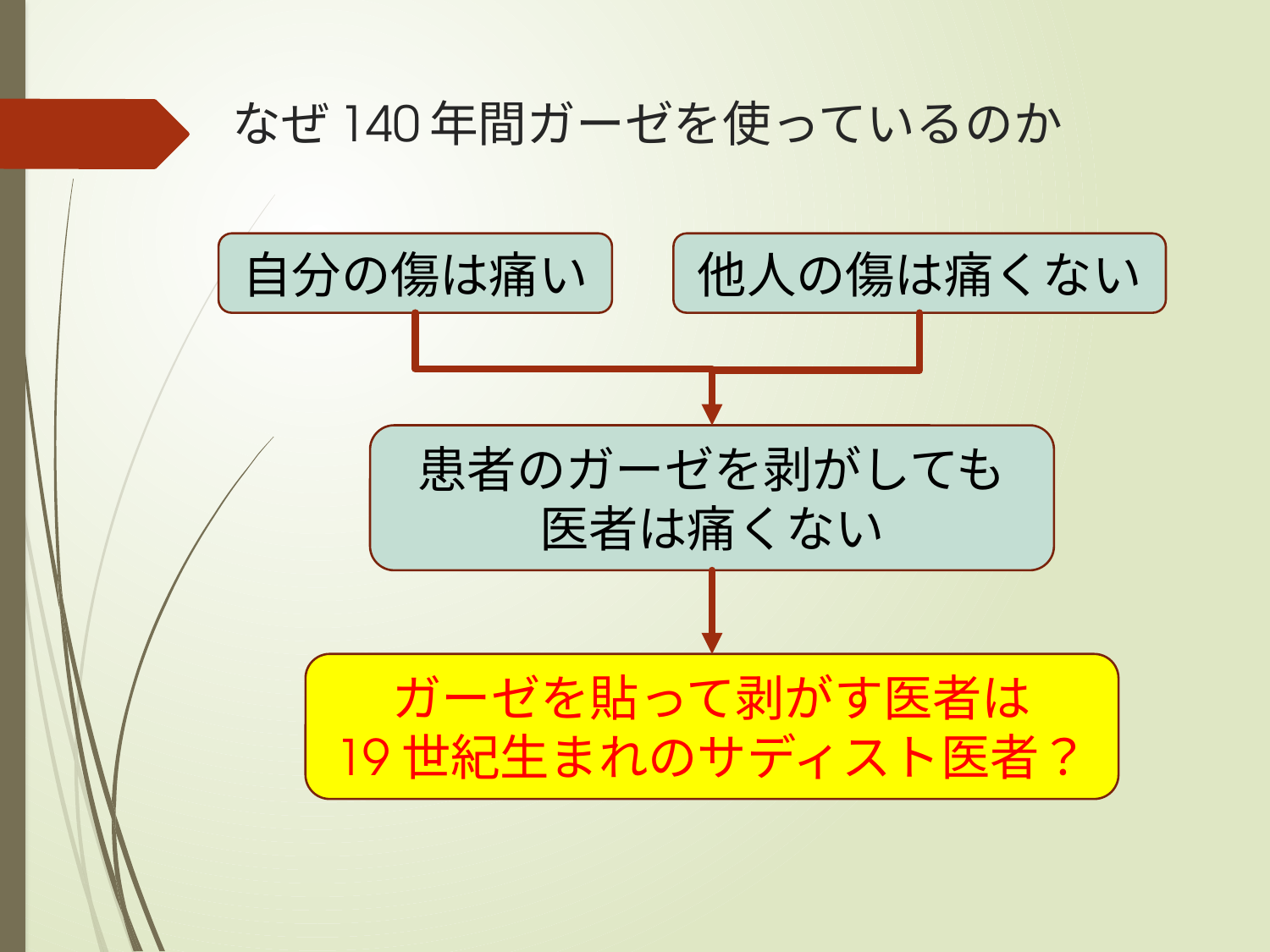

# なぜ140年間ガーゼを使っているのか
自分の傷は痛い
他人の傷は痛くない
患者のガーゼを剥がしても
医者は痛くない
ガーゼを貼って剥がす医者は
19世紀生まれのサディスト医者？